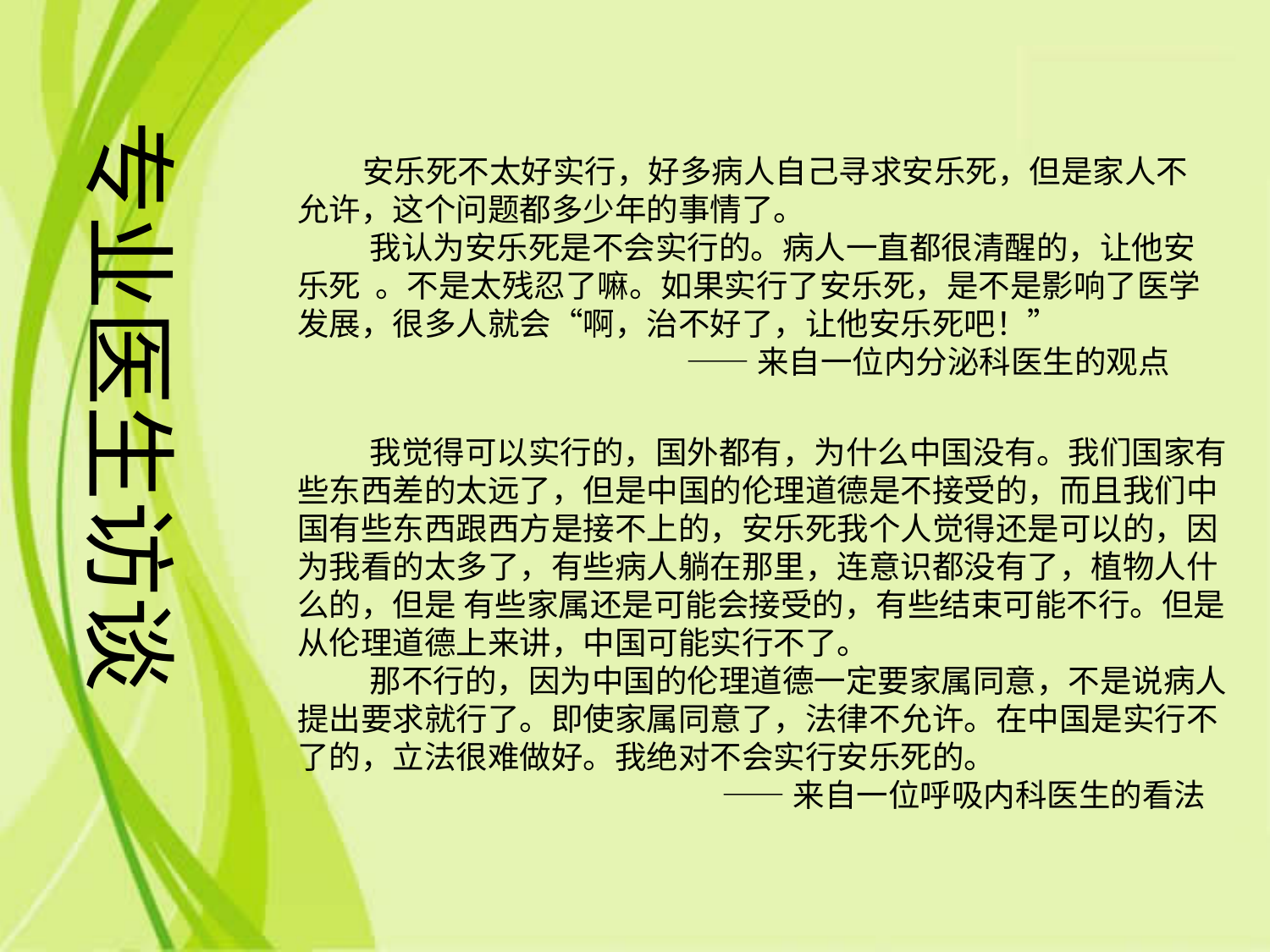

专业医生访谈
        安乐死不太好实行，好多病人自己寻求安乐死，但是家人不允许，这个问题都多少年的事情了。
         我认为安乐死是不会实行的。病人一直都很清醒的，让他安乐死  。不是太残忍了嘛。如果实行了安乐死，是不是影响了医学发展，很多人就会“啊，治不好了，让他安乐死吧！”
                                                      ——来自一位内分泌科医生的观点

         我觉得可以实行的，国外都有，为什么中国没有。我们国家有些东西差的太远了，但是中国的伦理道德是不接受的，而且我们中国有些东西跟西方是接不上的，安乐死我个人觉得还是可以的，因为我看的太多了，有些病人躺在那里，连意识都没有了，植物人什么的，但是 有些家属还是可能会接受的，有些结束可能不行。但是从伦理道德上来讲，中国可能实行不了。
         那不行的，因为中国的伦理道德一定要家属同意，不是说病人提出要求就行了。即使家属同意了，法律不允许。在中国是实行不了的，立法很难做好。我绝对不会实行安乐死的。
                                                           ——来自一位呼吸内科医生的看法